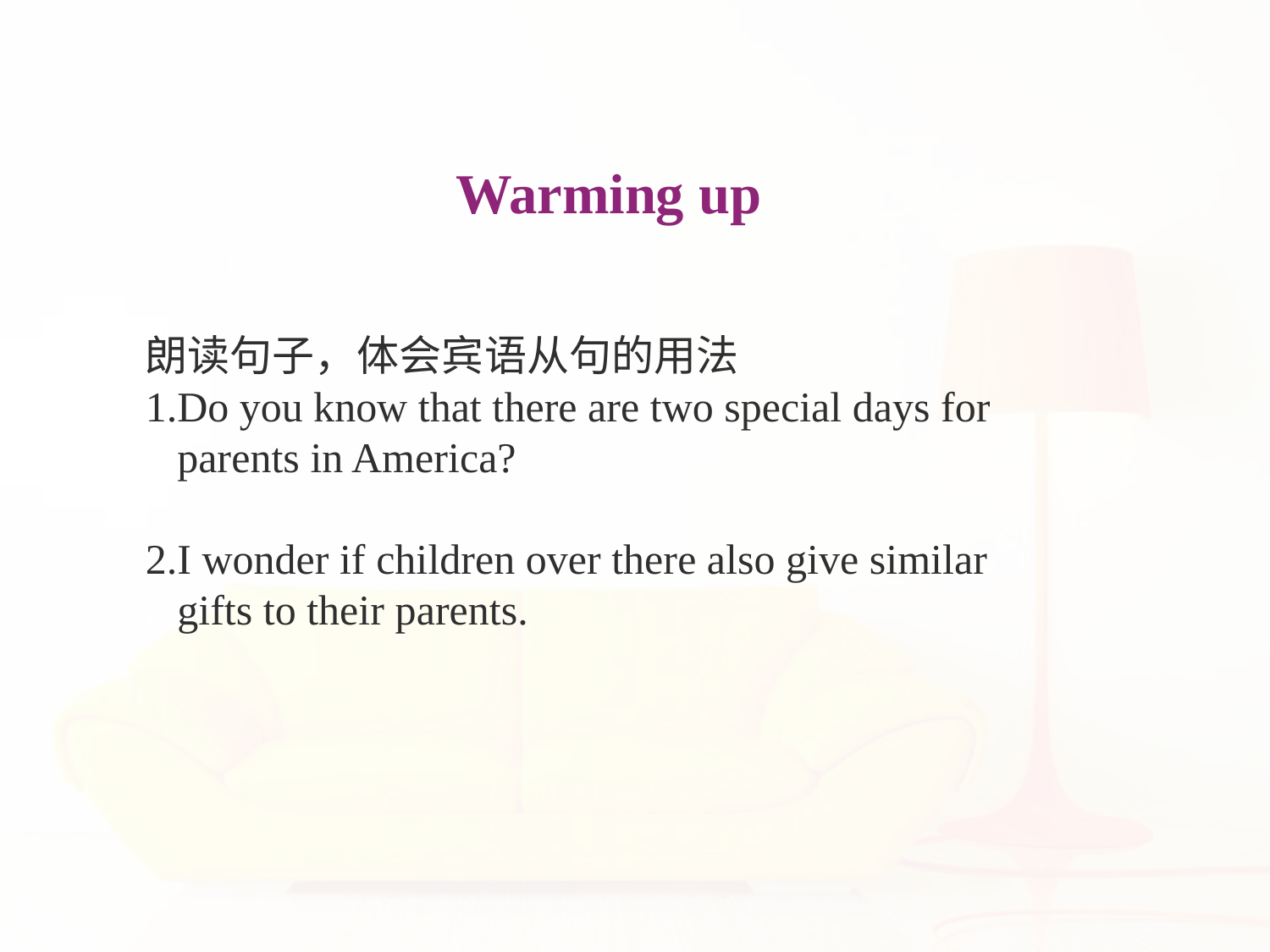

# Warming up
朗读句子，体会宾语从句的用法
1.Do you know that there are two special days for
   parents in America?

2.I wonder if children over there also give similar
   gifts to their parents.